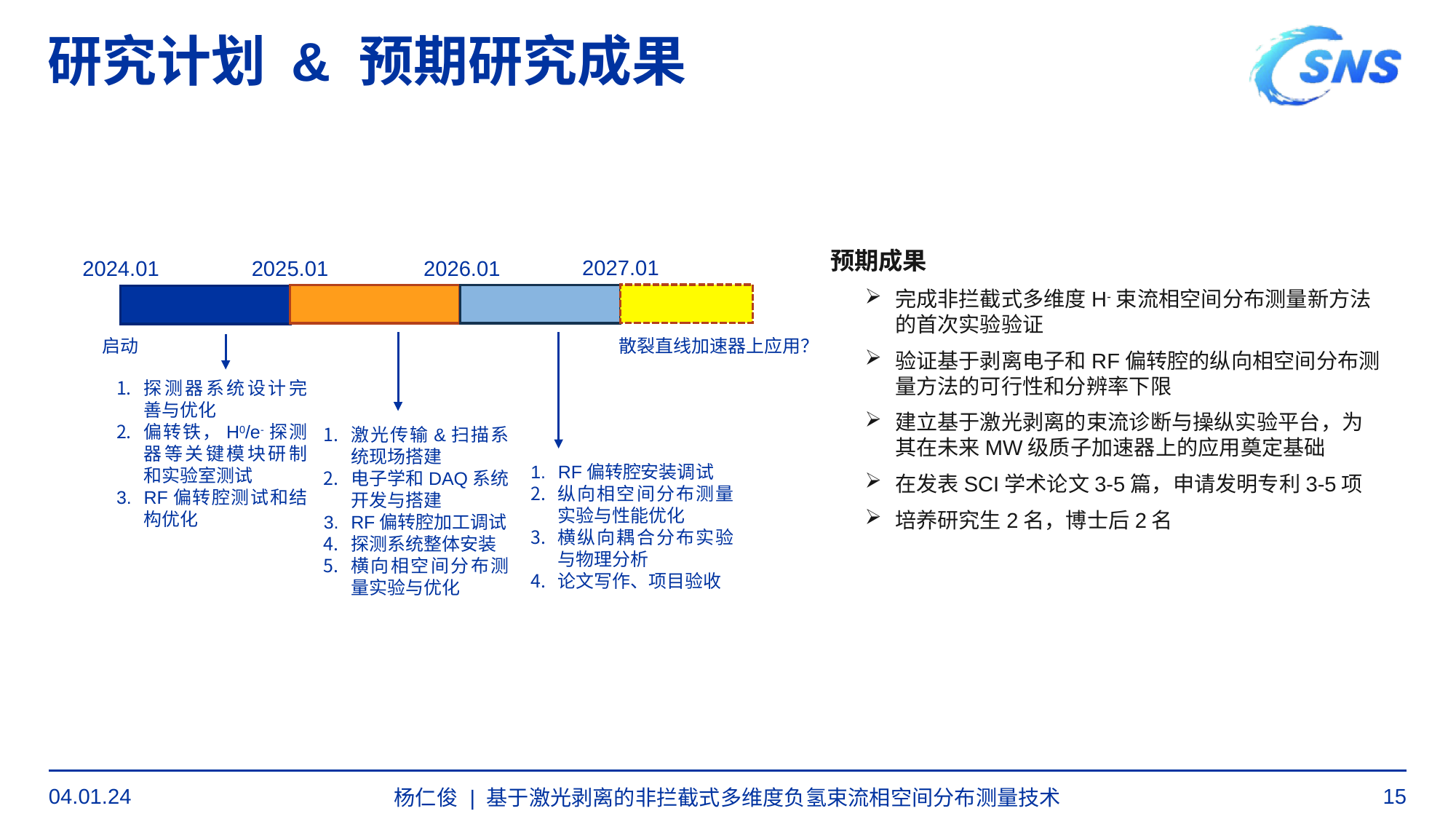

# 研究计划 & 预期研究成果
2027.01
2026.01
2025.01

散裂直线加速器上应用？
探测器系统设计完善与优化
偏转铁，H0/e-探测器等关键模块研制和实验室测试
RF偏转腔测试和结构优化
激光传输&扫描系统现场搭建
电子学和DAQ系统开发与搭建
RF偏转腔加工调试
探测系统整体安装
横向相空间分布测量实验与优化
RF偏转腔安装调试
纵向相空间分布测量实验与性能优化
横纵向耦合分布实验与物理分析
论文写作、项目验收
2024.01
启动
预期成果
完成非拦截式多维度H-束流相空间分布测量新方法的首次实验验证
验证基于剥离电子和RF偏转腔的纵向相空间分布测量方法的可行性和分辨率下限
建立基于激光剥离的束流诊断与操纵实验平台，为其在未来MW级质子加速器上的应用奠定基础
在发表SCI学术论文3-5篇，申请发明专利3-5项
培养研究生2名，博士后2名
04.01.24
15
杨仁俊 | 基于激光剥离的非拦截式多维度负氢束流相空间分布测量技术